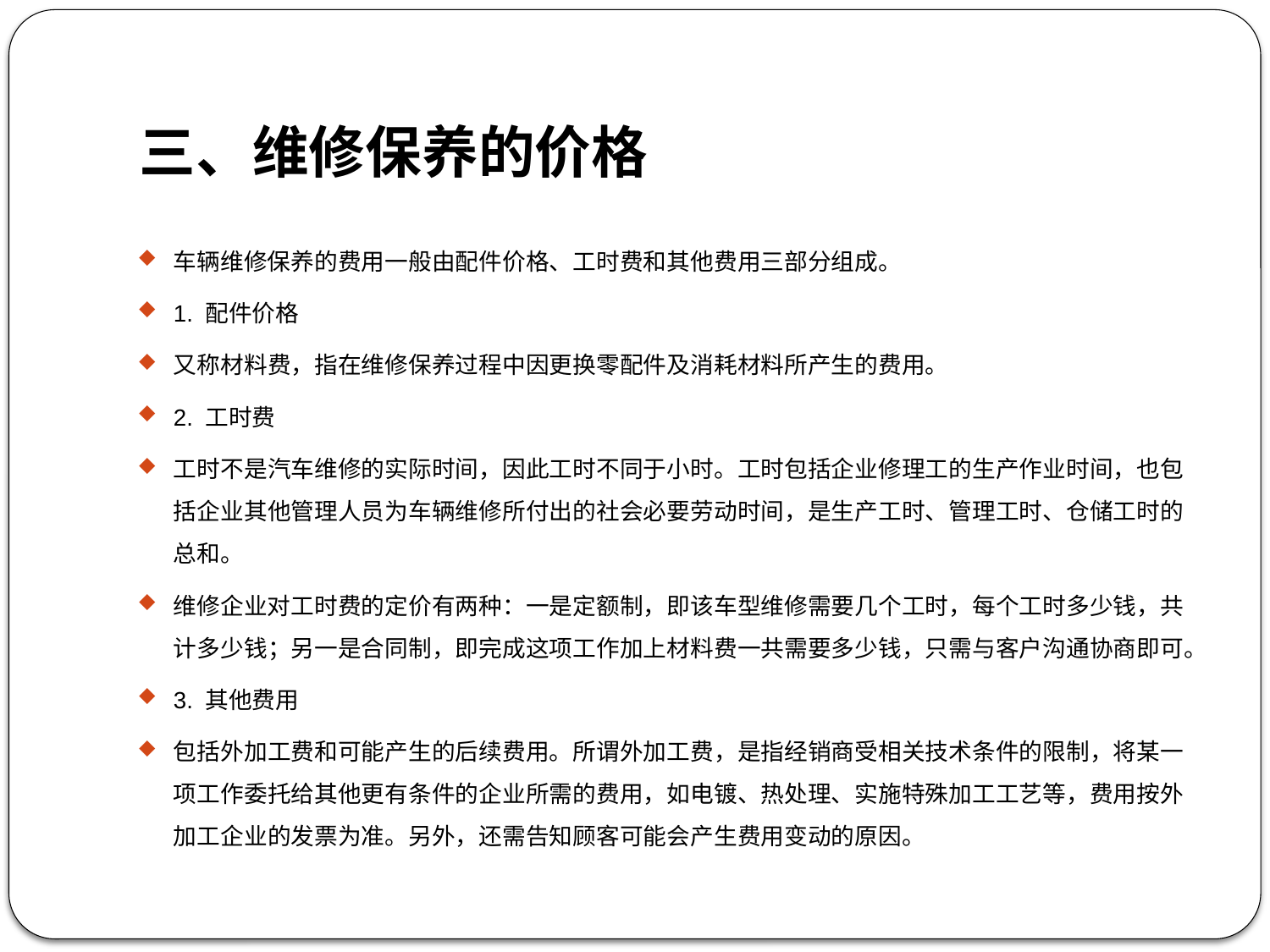

# 三、维修保养的价格
车辆维修保养的费用一般由配件价格、工时费和其他费用三部分组成。
1. 配件价格
又称材料费，指在维修保养过程中因更换零配件及消耗材料所产生的费用。
2. 工时费
工时不是汽车维修的实际时间，因此工时不同于小时。工时包括企业修理工的生产作业时间，也包括企业其他管理人员为车辆维修所付出的社会必要劳动时间，是生产工时、管理工时、仓储工时的总和。
维修企业对工时费的定价有两种：一是定额制，即该车型维修需要几个工时，每个工时多少钱，共计多少钱；另一是合同制，即完成这项工作加上材料费一共需要多少钱，只需与客户沟通协商即可。
3. 其他费用
包括外加工费和可能产生的后续费用。所谓外加工费，是指经销商受相关技术条件的限制，将某一项工作委托给其他更有条件的企业所需的费用，如电镀、热处理、实施特殊加工工艺等，费用按外加工企业的发票为准。另外，还需告知顾客可能会产生费用变动的原因。